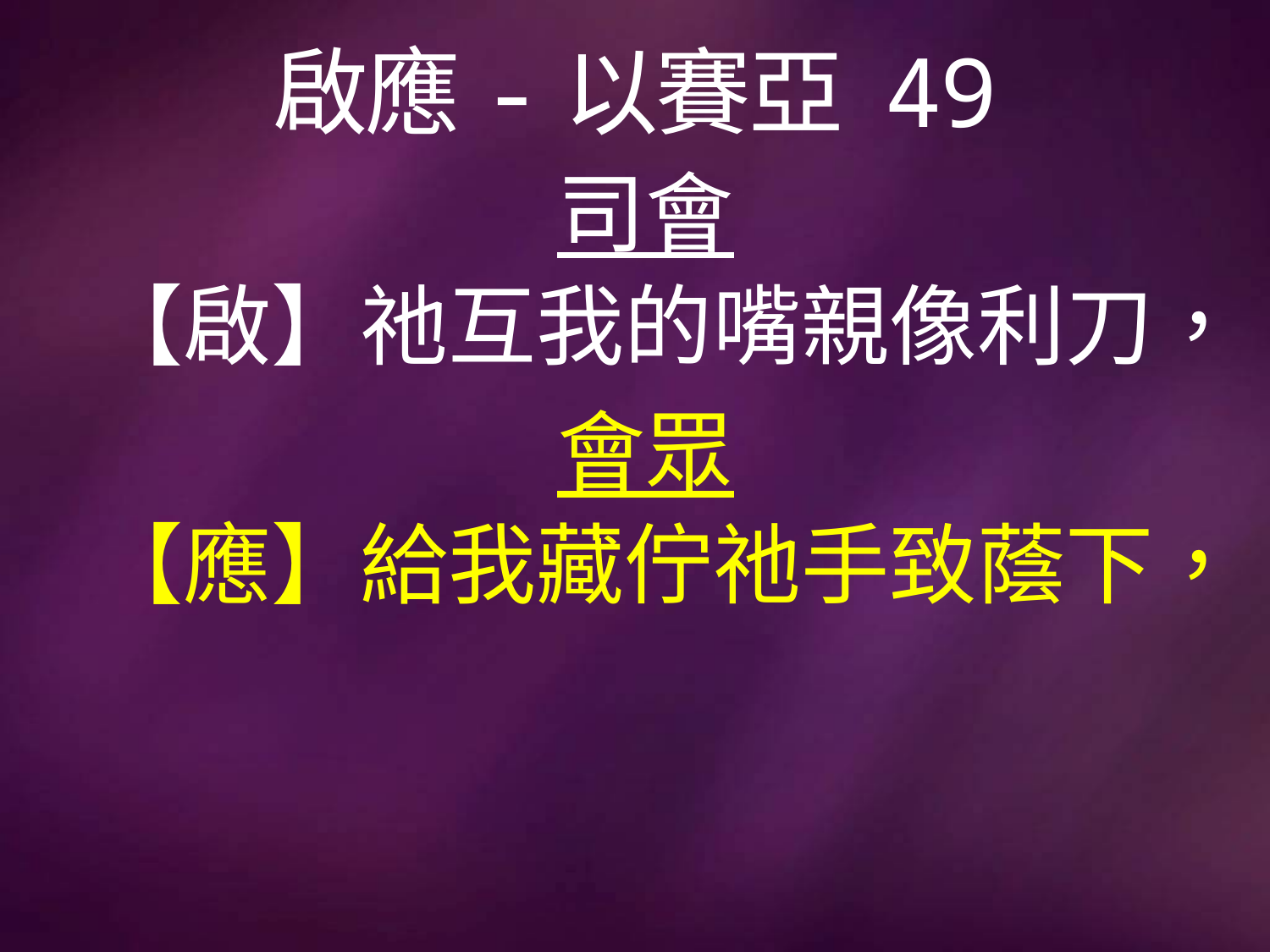

# 啟應-以賽亞 49
司會
【啟】祂互我的嘴親像利刀，

會眾
【應】給我藏佇祂手致蔭下，